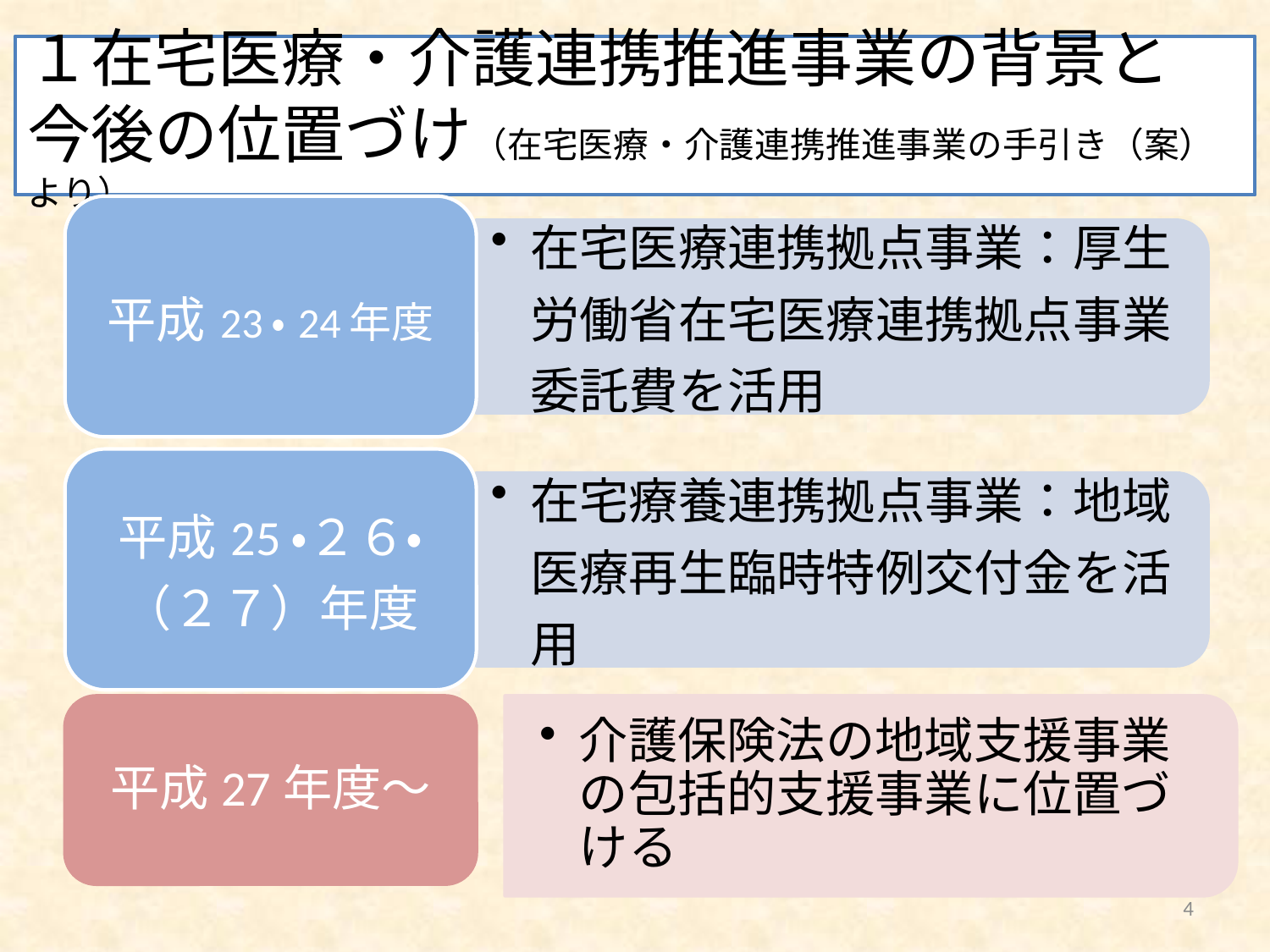

# １在宅医療・介護連携推進事業の背景と 今後の位置づけ（在宅医療・介護連携推進事業の手引き（案）より）
平成23・24年度
在宅医療連携拠点事業：厚生労働省在宅医療連携拠点事業委託費を活用
平成25・２６・
（２７）年度
在宅療養連携拠点事業：地域医療再生臨時特例交付金を活用

平成27年度～

介護保険法の地域支援事業の包括的支援事業に位置づける
4